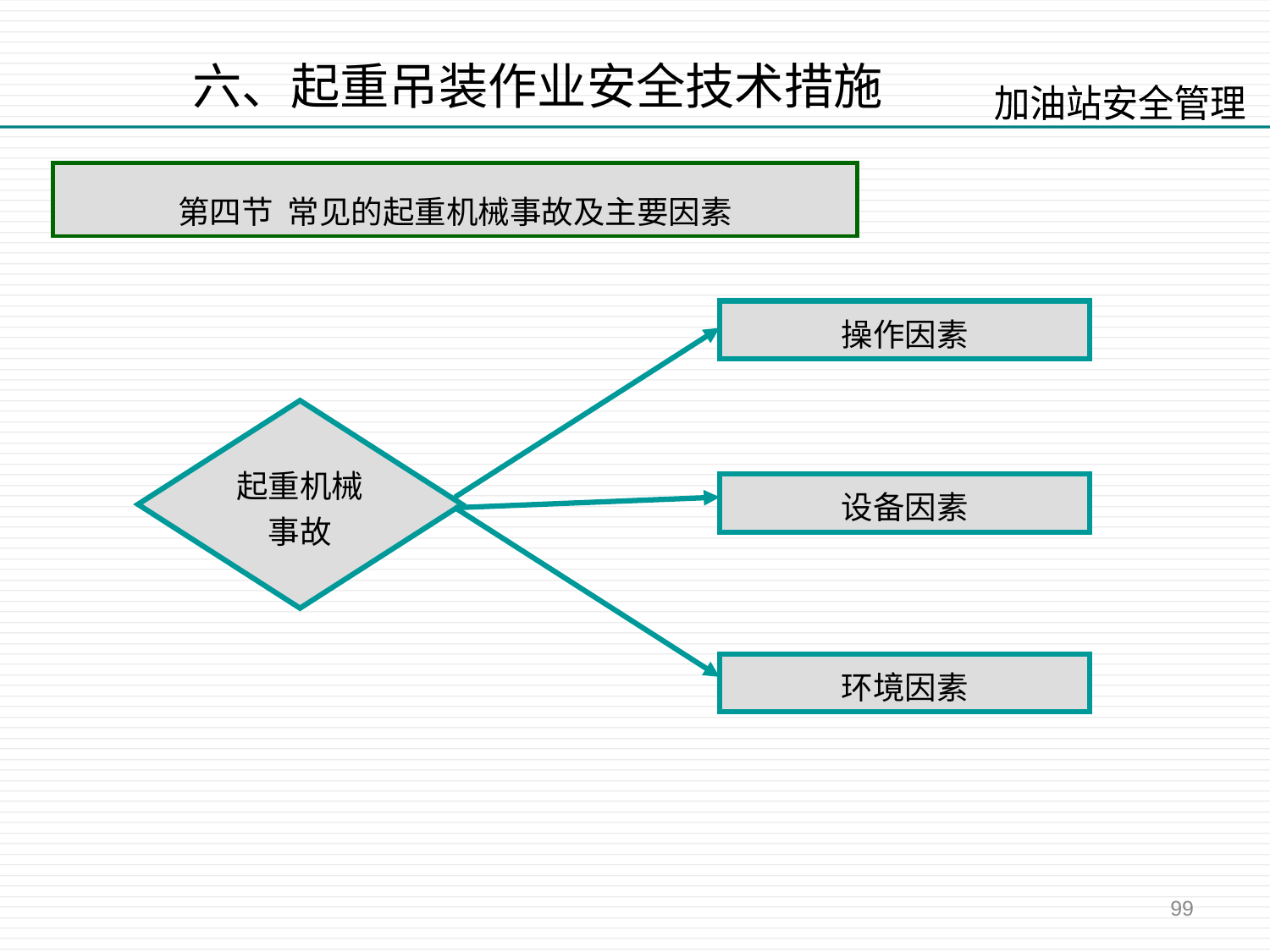

六、起重吊装作业安全技术措施
第四节  常见的起重机械事故及主要因素
操作因素

起重机械事故
设备因素

环境因素
99